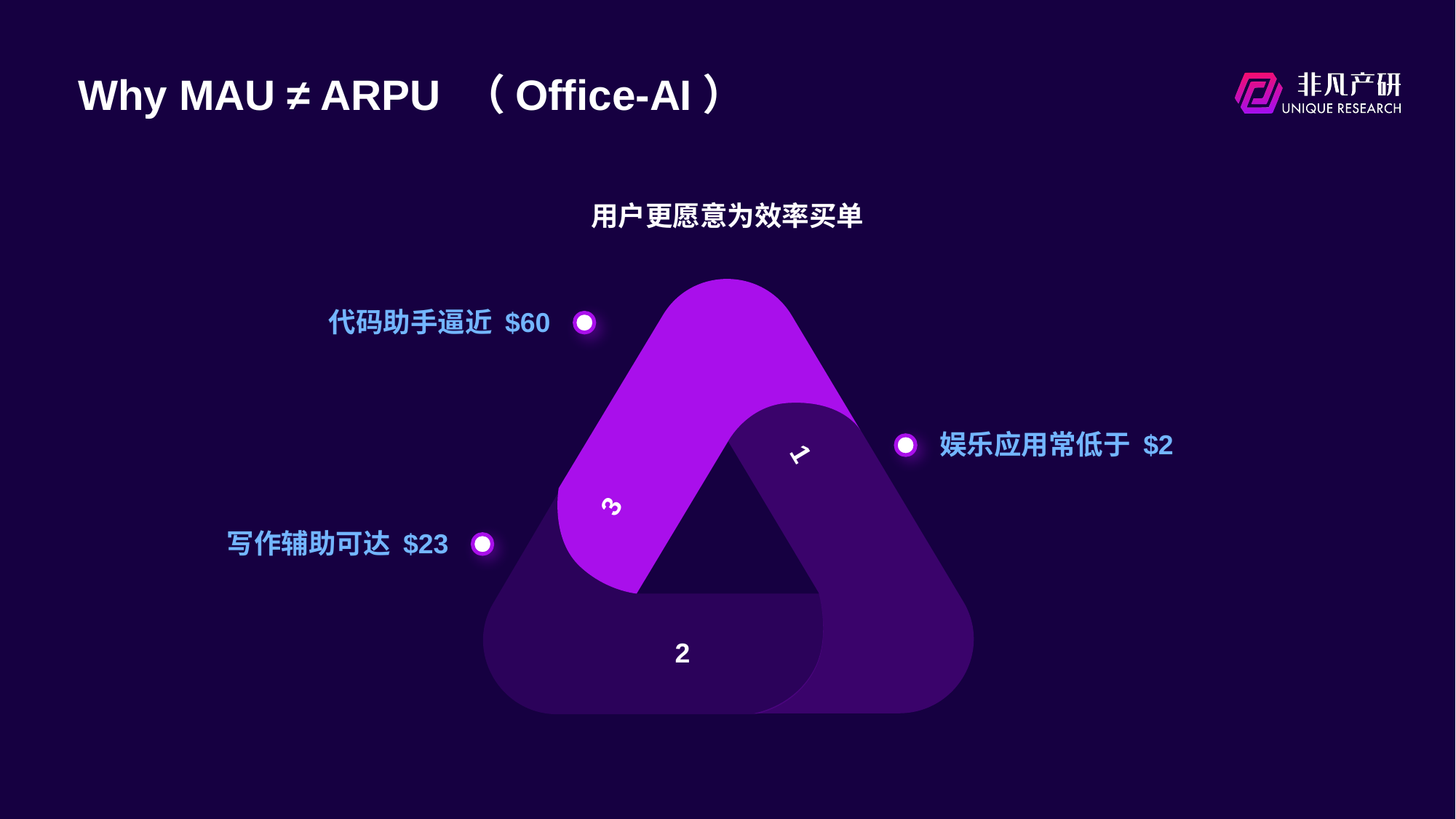

# Why MAU ≠ ARPU （Office-AI）
用户更愿意为效率买单

代码助手逼近 $60

3
娱乐应用常低于 $2

1
写作辅助可达 $23

2